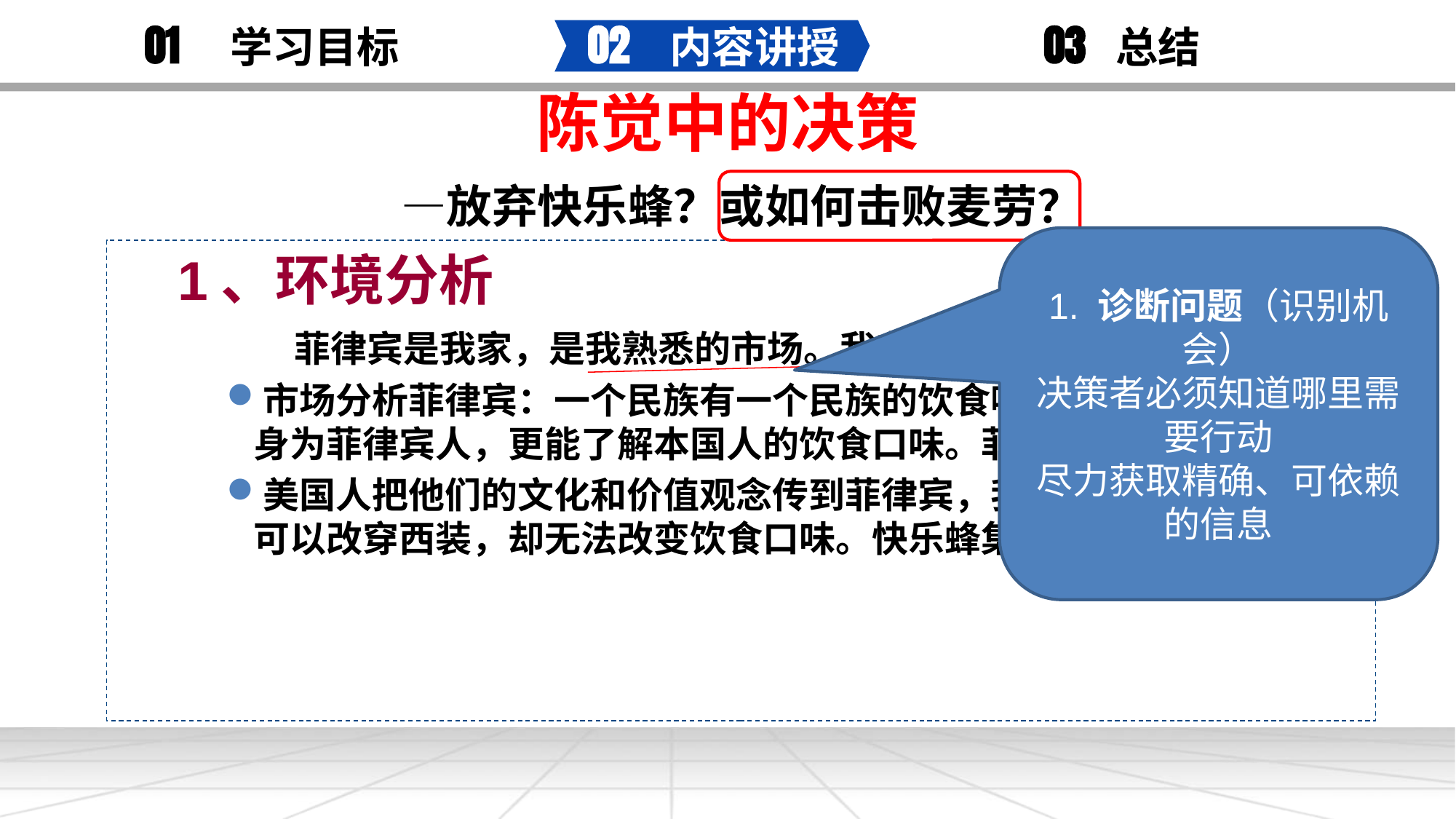

02   内容讲授
03  总结
01    学习目标

陈觉中的决策
  —放弃快乐蜂？或如何击败麦劳？
明 年 工 作 计 划

1. 诊断问题（识别机会）
决策者必须知道哪里需要行动
尽力获取精确、可依赖的信息
    1、环境分析
      菲律宾是我家，是我熟悉的市场。我有足够信心击败它。
市场分析菲律宾：一个民族有一个民族的饮食嗜好与口味，世代沿袭。身为菲律宾人，更能了解本国人的饮食口味。菲律宾人的口味偏甜。
美国人把他们的文化和价值观念传到菲律宾，我们可以改说英语，也可以改穿西装，却无法改变饮食口味。快乐蜂集团决定奋力一搏。